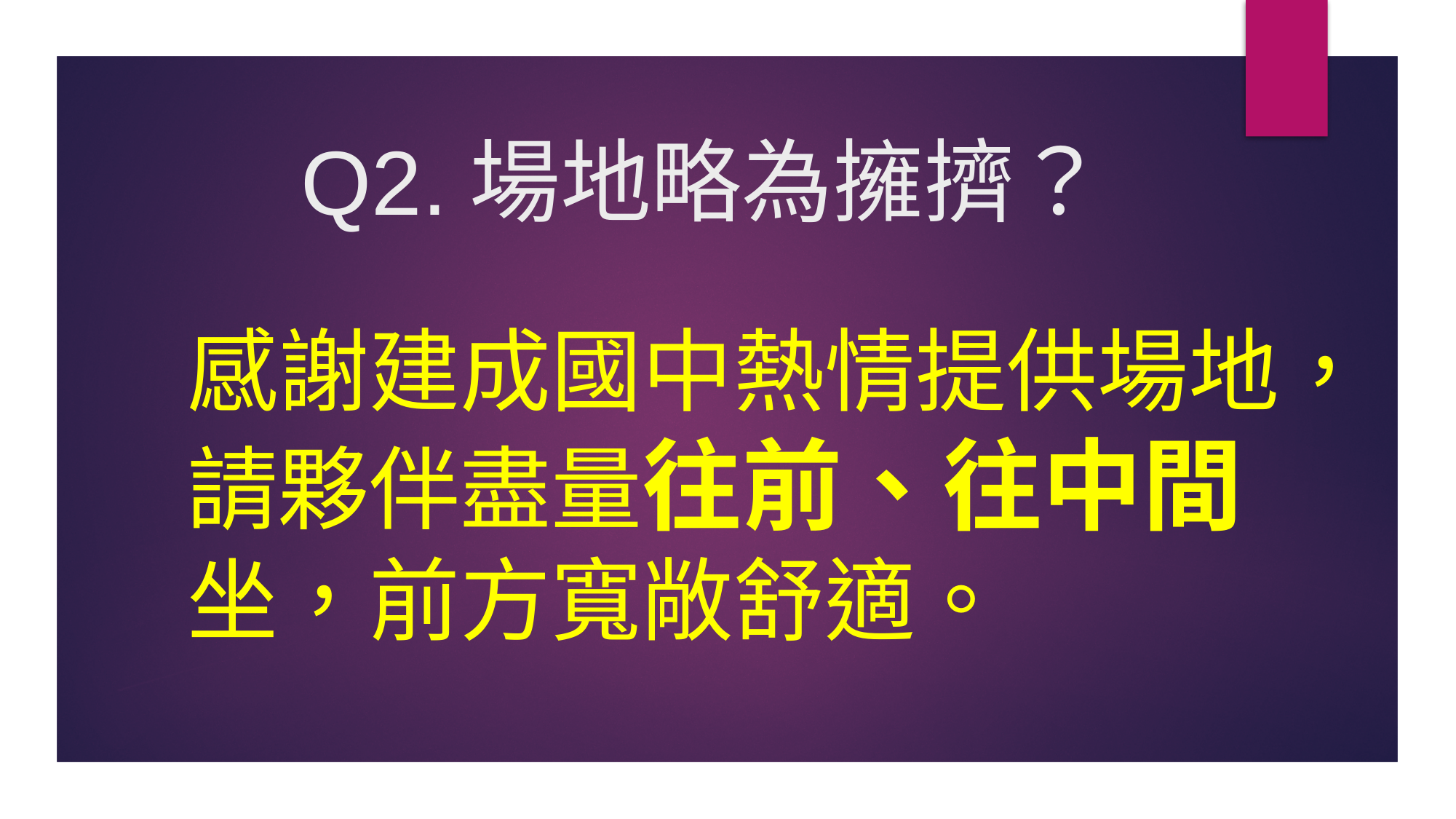

# Q2.場地略為擁擠？
感謝建成國中熱情提供場地，請夥伴盡量往前、往中間坐，前方寬敞舒適。